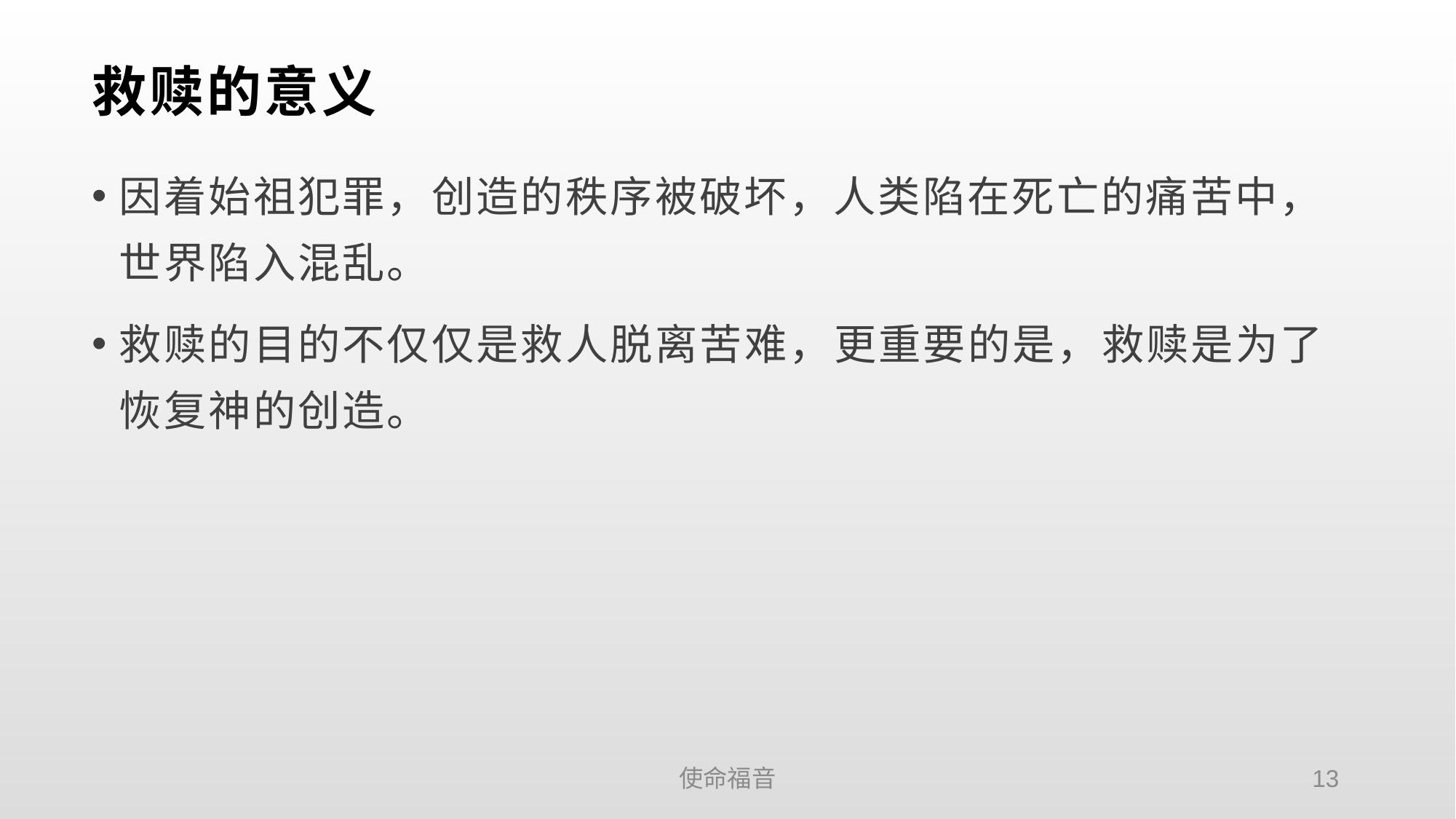

# 救赎的意义
因着始祖犯罪，创造的秩序被破坏，人类陷在死亡的痛苦中，世界陷入混乱。
救赎的目的不仅仅是救人脱离苦难，更重要的是，救赎是为了恢复神的创造。
使命福音
13